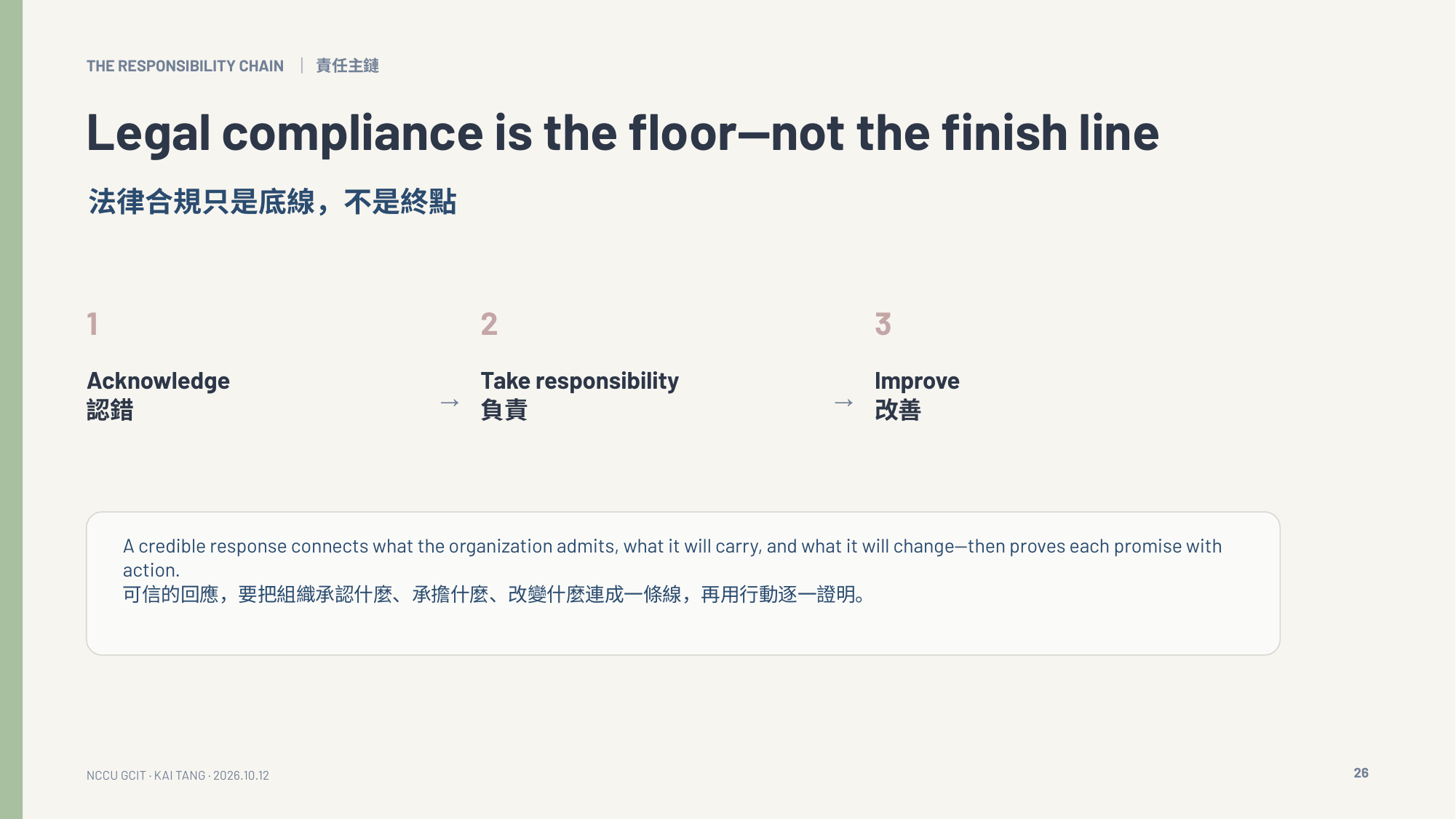

THE RESPONSIBILITY CHAIN  ｜  責任主鏈
Legal compliance is the floor—not the finish line
法律合規只是底線，不是終點
1
2
3
Acknowledge
認錯
Take responsibility
負責
Improve
改善
→
→

A credible response connects what the organization admits, what it will carry, and what it will change—then proves each promise with action.
可信的回應，要把組織承認什麼、承擔什麼、改變什麼連成一條線，再用行動逐一證明。
26
NCCU GCIT · KAI TANG · 2026.10.12